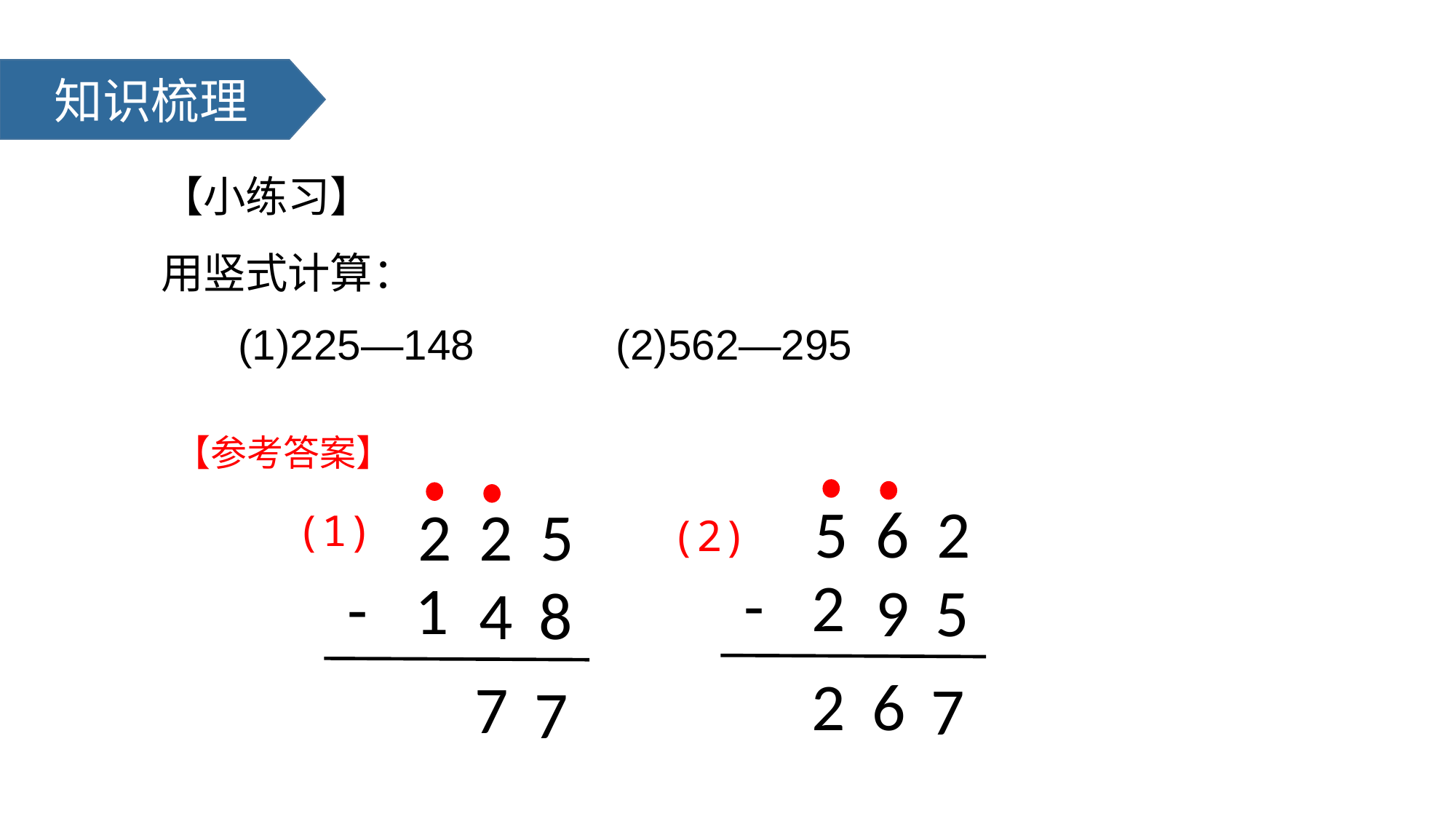

知识梳理
【小练习】
用竖式计算：
(1)225—148            (2)562—295
【参考答案】

5
6
2
-
2
9
5
2
6
7

2
2
5
-
1
4
8
7
7
(1)
(2)